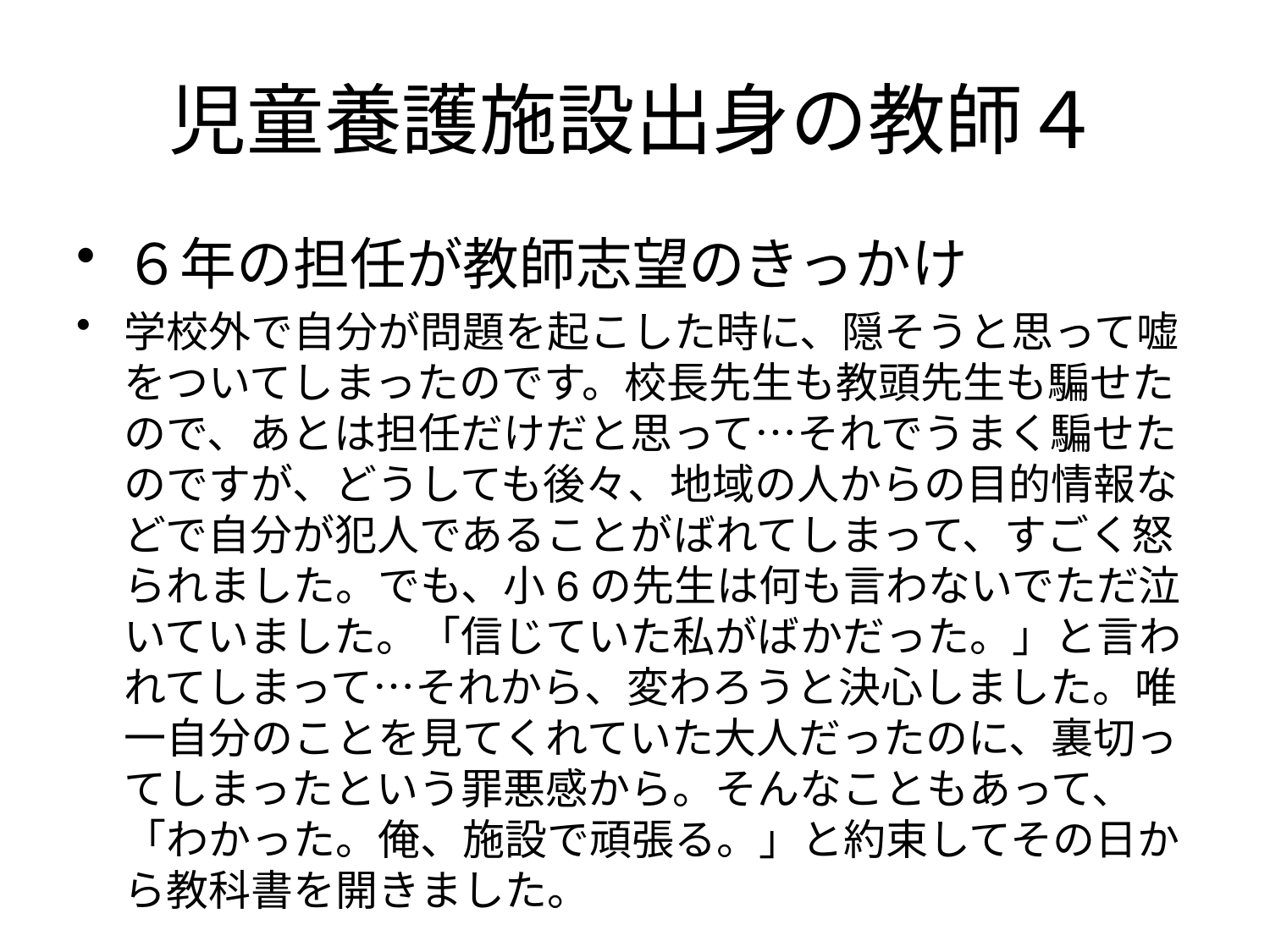

# 児童養護施設出身の教師４
６年の担任が教師志望のきっかけ
学校外で自分が問題を起こした時に、隠そうと思って嘘をついてしまったのです。校長先生も教頭先生も騙せたので、あとは担任だけだと思って…それでうまく騙せたのですが、どうしても後々、地域の人からの目的情報などで自分が犯人であることがばれてしまって、すごく怒られました。でも、小6の先生は何も言わないでただ泣いていました。「信じていた私がばかだった。」と言われてしまって…それから、変わろうと決心しました。唯一自分のことを見てくれていた大人だったのに、裏切ってしまったという罪悪感から。そんなこともあって、「わかった。俺、施設で頑張る。」と約束してその日から教科書を開きました。